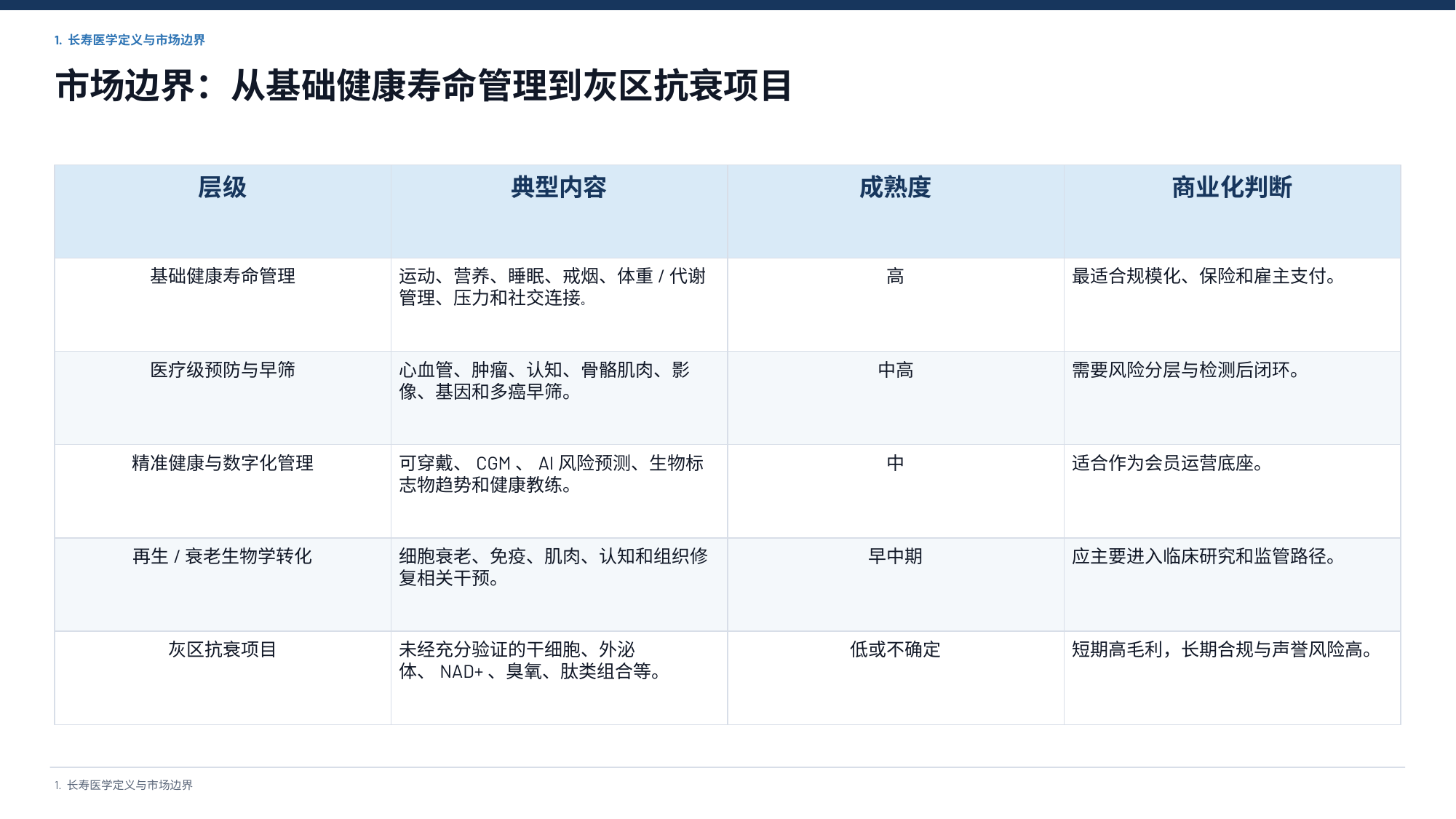

1. 长寿医学定义与市场边界
市场边界：从基础健康寿命管理到灰区抗衰项目

层级
典型内容
成熟度
商业化判断

基础健康寿命管理
运动、营养、睡眠、戒烟、体重/代谢管理、压力和社交连接。
高
最适合规模化、保险和雇主支付。

医疗级预防与早筛
心血管、肿瘤、认知、骨骼肌肉、影像、基因和多癌早筛。
中高
需要风险分层与检测后闭环。

精准健康与数字化管理
可穿戴、CGM、AI风险预测、生物标志物趋势和健康教练。
中
适合作为会员运营底座。

再生/衰老生物学转化
细胞衰老、免疫、肌肉、认知和组织修复相关干预。
早中期
应主要进入临床研究和监管路径。

灰区抗衰项目
未经充分验证的干细胞、外泌体、NAD+、臭氧、肽类组合等。
低或不确定
短期高毛利，长期合规与声誉风险高。

1. 长寿医学定义与市场边界